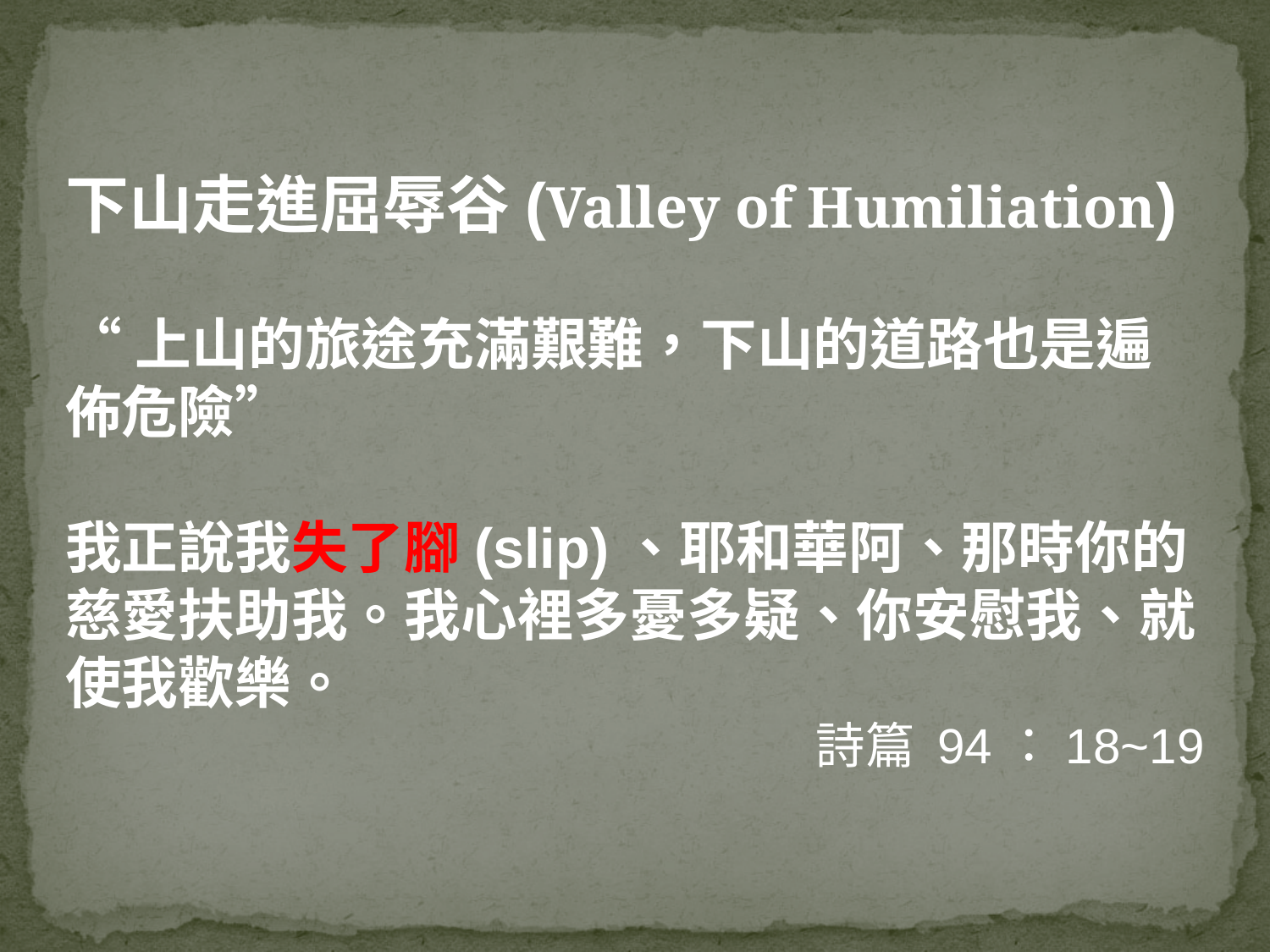

下山走進屈辱谷(Valley of Humiliation)

“上山的旅途充滿艱難，下山的道路也是遍佈危險”

我正說我失了腳(slip)、耶和華阿、那時你的慈愛扶助我。我心裡多憂多疑、你安慰我、就使我歡樂。
詩篇 94：18~19